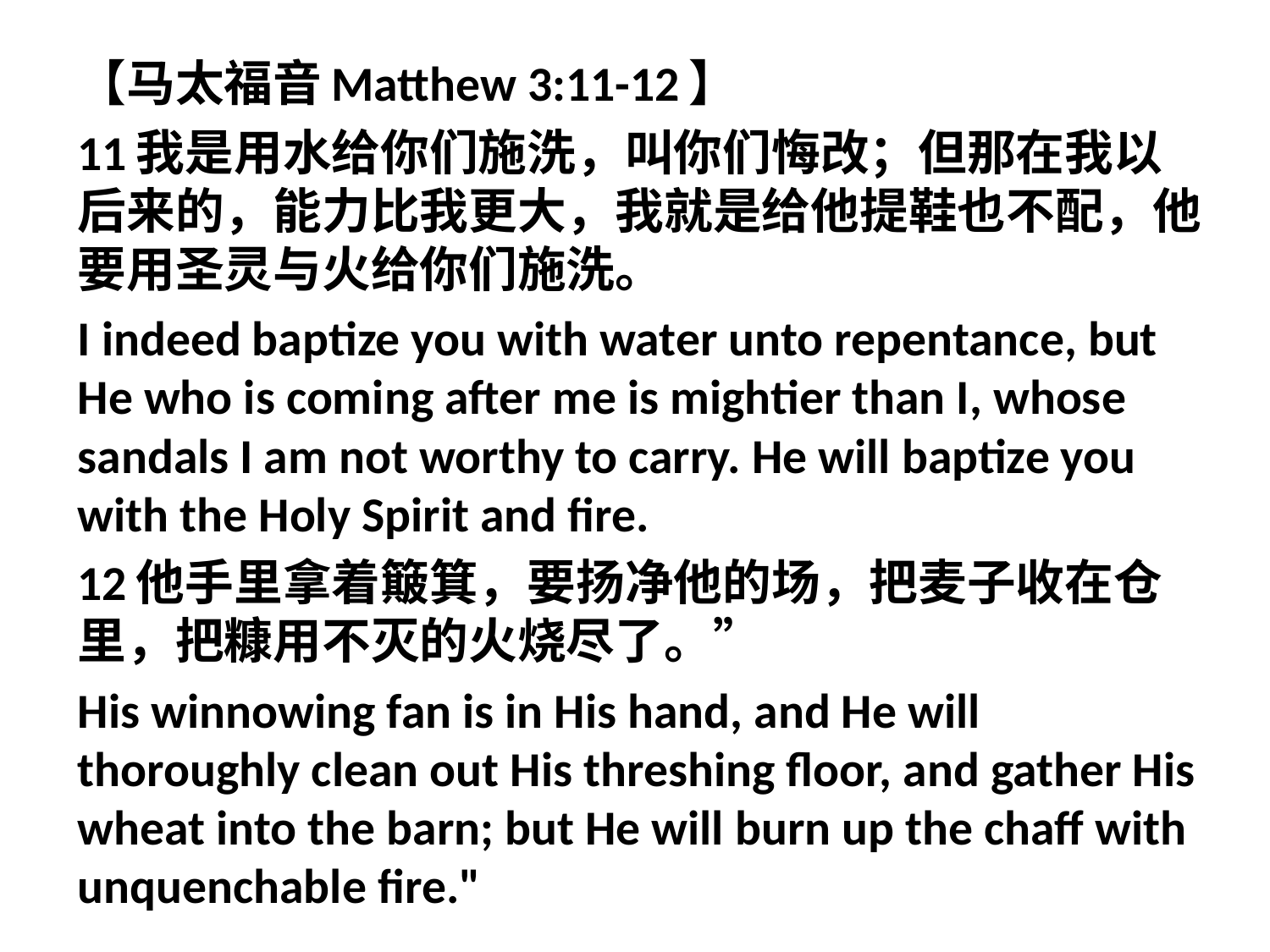

【马太福音Matthew 3:11-12】
11我是用水给你们施洗，叫你们悔改；但那在我以后来的，能力比我更大，我就是给他提鞋也不配，他要用圣灵与火给你们施洗。
I indeed baptize you with water unto repentance, but He who is coming after me is mightier than I, whose sandals I am not worthy to carry. He will baptize you with the Holy Spirit and fire.
12他手里拿着簸箕，要扬净他的场，把麦子收在仓里，把糠用不灭的火烧尽了。”
His winnowing fan is in His hand, and He will thoroughly clean out His threshing floor, and gather His wheat into the barn; but He will burn up the chaff with unquenchable fire."